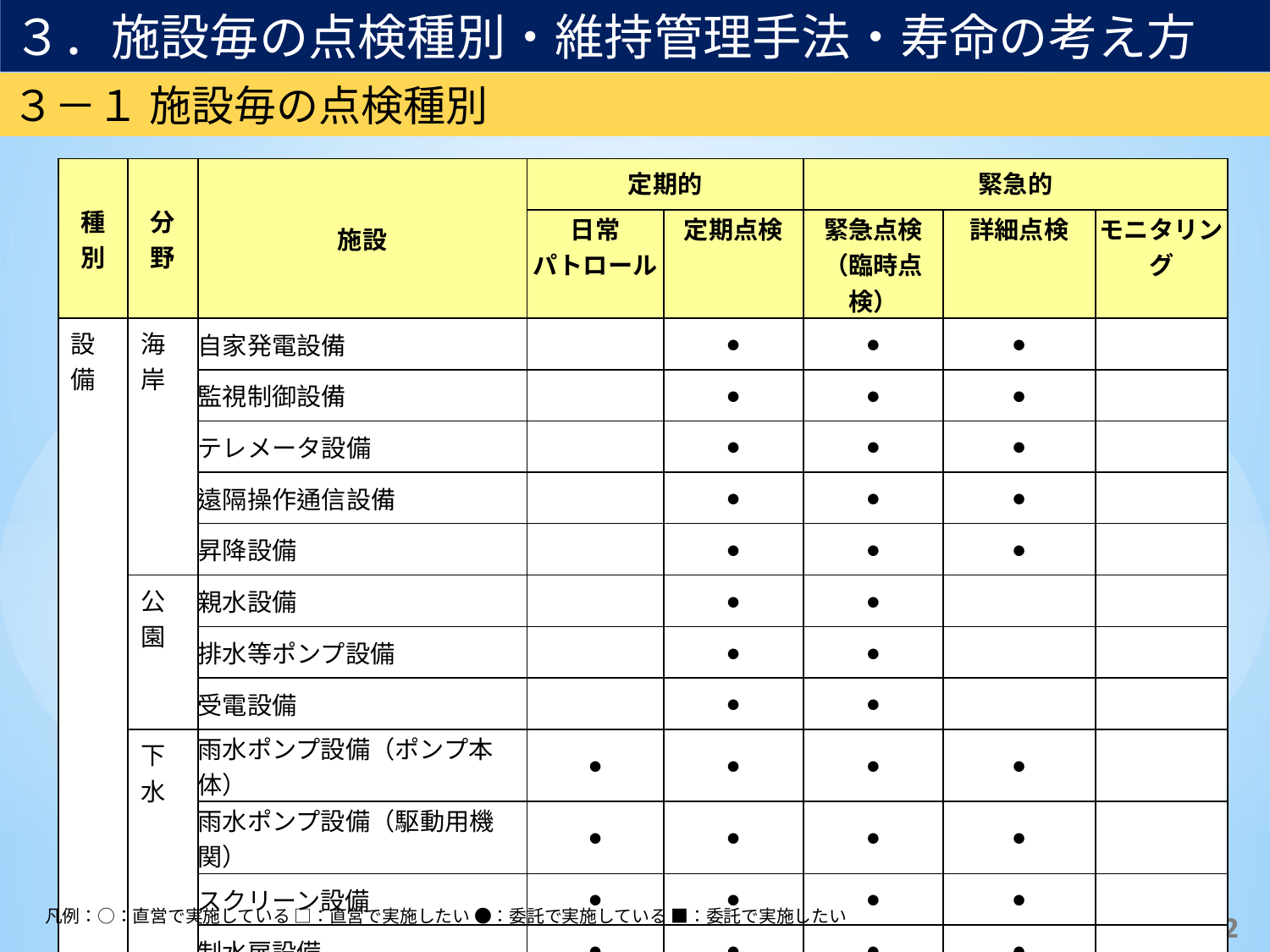

３．施設毎の点検種別・維持管理手法・寿命の考え方
３－１ 施設毎の点検種別

| 種別 | 分野 | 施設 | 定期的 |  | 緊急的 |  |  |
| --- | --- | --- | --- | --- | --- | --- | --- |
|  |  |  | 日常 パトロール | 定期点検 | 緊急点検 （臨時点検） | 詳細点検 | モニタリング |
| 設備 | 海岸 | 自家発電設備 |  | ● | ● | ● |  |
|  |  | 監視制御設備 |  | ● | ● | ● |  |
|  |  | テレメータ設備 |  | ● | ● | ● |  |
|  |  | 遠隔操作通信設備 |  | ● | ● | ● |  |
|  |  | 昇降設備 |  | ● | ● | ● |  |
|  | 公園 | 親水設備 |  | ● | ● |  |  |
|  |  | 排水等ポンプ設備 |  | ● | ● |  |  |
|  |  | 受電設備 |  | ● | ● |  |  |
|  | 下水 | 雨水ポンプ設備（ポンプ本体） | ● | ● | ● | ● |  |
|  |  | 雨水ポンプ設備（駆動用機関） | ● | ● | ● | ● |  |
|  |  | スクリーン設備 | ● | ● | ● | ● |  |
|  |  | 制水扉設備 | ● | ● | ● | ● |  |
凡例：○：直営で実施している □：直営で実施したい ●：委託で実施している ■：委託で実施したい
52